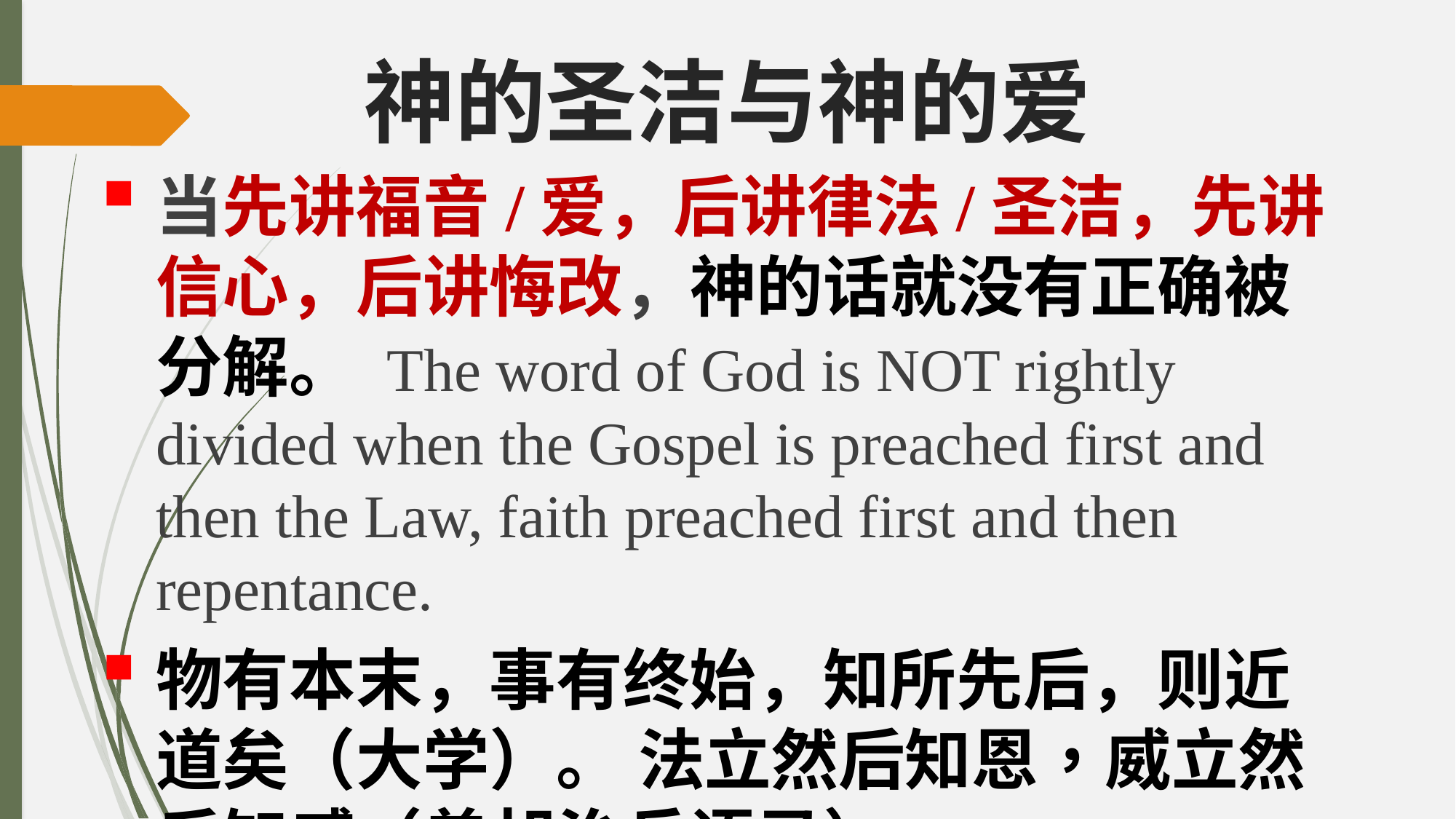

神的圣洁与神的爱
当先讲福音/爱，后讲律法/圣洁，先讲信心，后讲悔改，神的话就没有正确被分解。 The word of God is NOT rightly divided when the Gospel is preached first and then the Law, faith preached first and then repentance.
物有本末，事有终始，知所先后，则近道矣（大学）。 法立然后知恩，威立然后知感（曾胡治兵语录）。